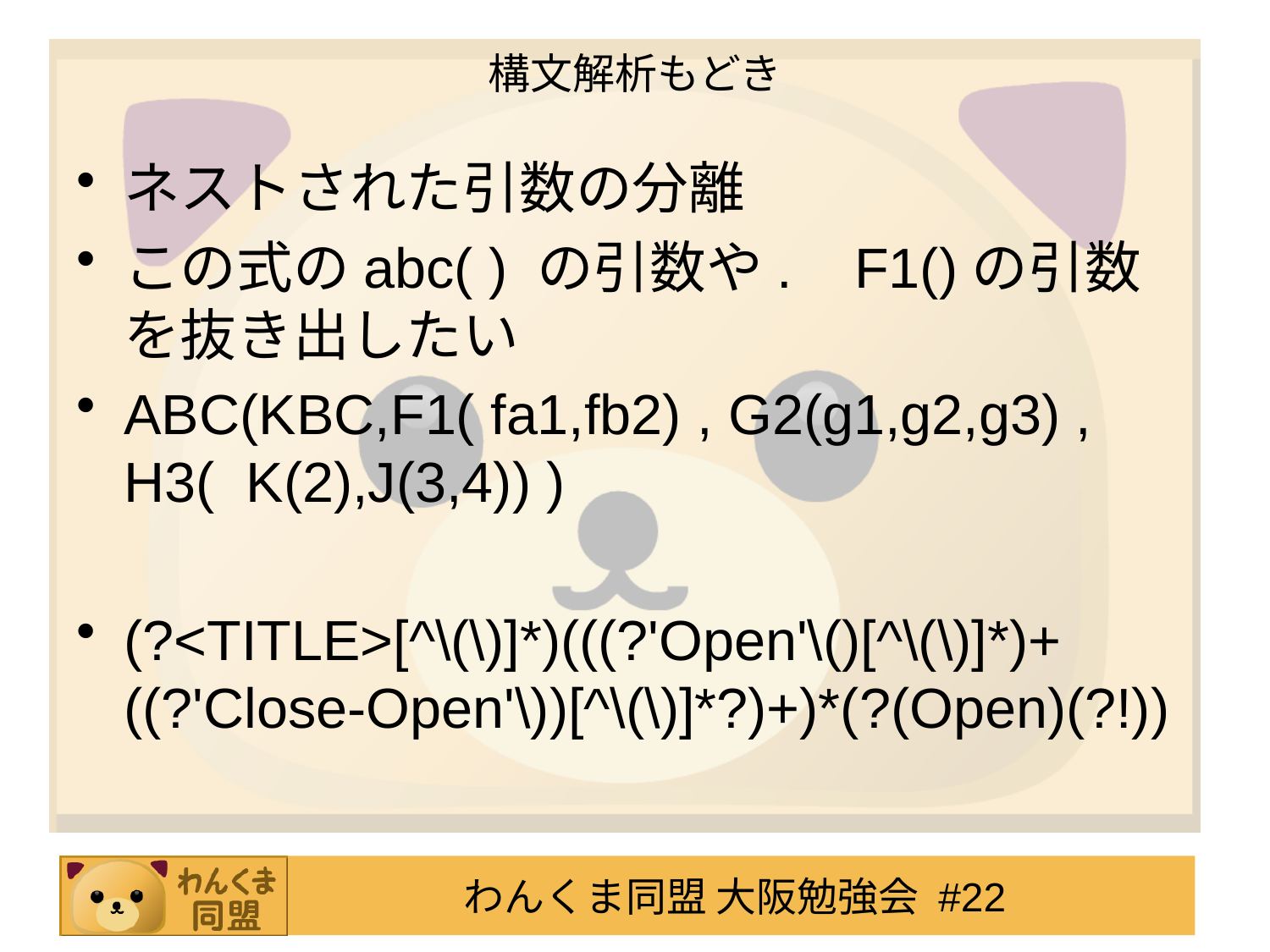

# 構文解析もどき
ネストされた引数の分離
この式のabc( ) の引数や.    F1()の引数を抜き出したい
ABC(KBC,F1( fa1,fb2) , G2(g1,g2,g3) , H3(  K(2),J(3,4)) )

(?<TITLE>[^\(\)]*)(((?'Open'\()[^\(\)]*)+((?'Close-Open'\))[^\(\)]*?)+)*(?(Open)(?!))